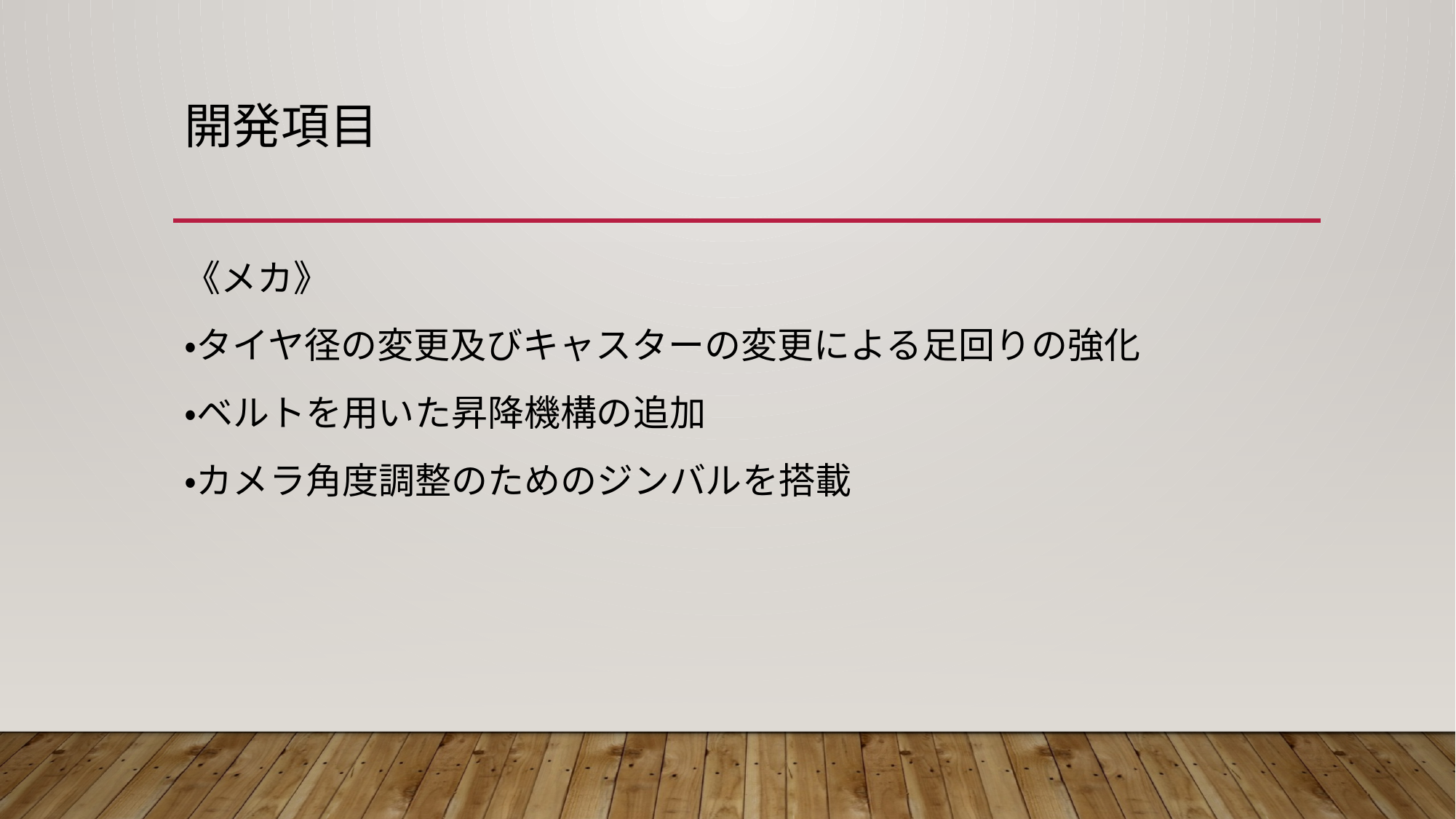

# 開発項目
《メカ》
・タイヤ径の変更及びキャスターの変更による足回りの強化
・ベルトを用いた昇降機構の追加
・カメラ角度調整のためのジンバルを搭載